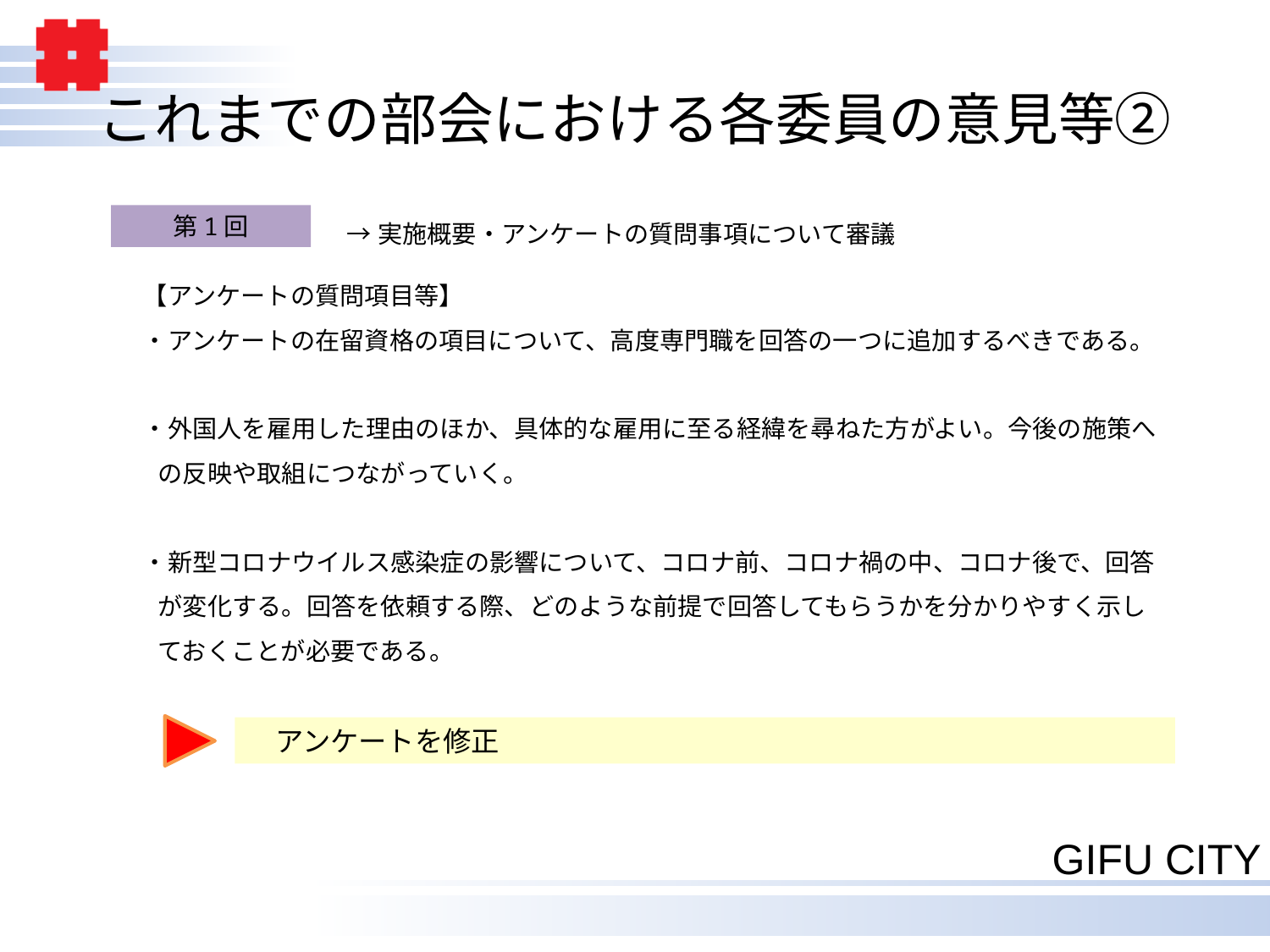

# これまでの部会における各委員の意見等②
→実施概要・アンケートの質問事項について審議
第1回
【アンケートの質問項目等】
・アンケートの在留資格の項目について、高度専門職を回答の一つに追加するべきである。

・外国人を雇用した理由のほか、具体的な雇用に至る経緯を尋ねた方がよい。今後の施策への反映や取組につながっていく。

・新型コロナウイルス感染症の影響について、コロナ前、コロナ禍の中、コロナ後で、回答が変化する。回答を依頼する際、どのような前提で回答してもらうかを分かりやすく示しておくことが必要である。

　アンケートを修正
5